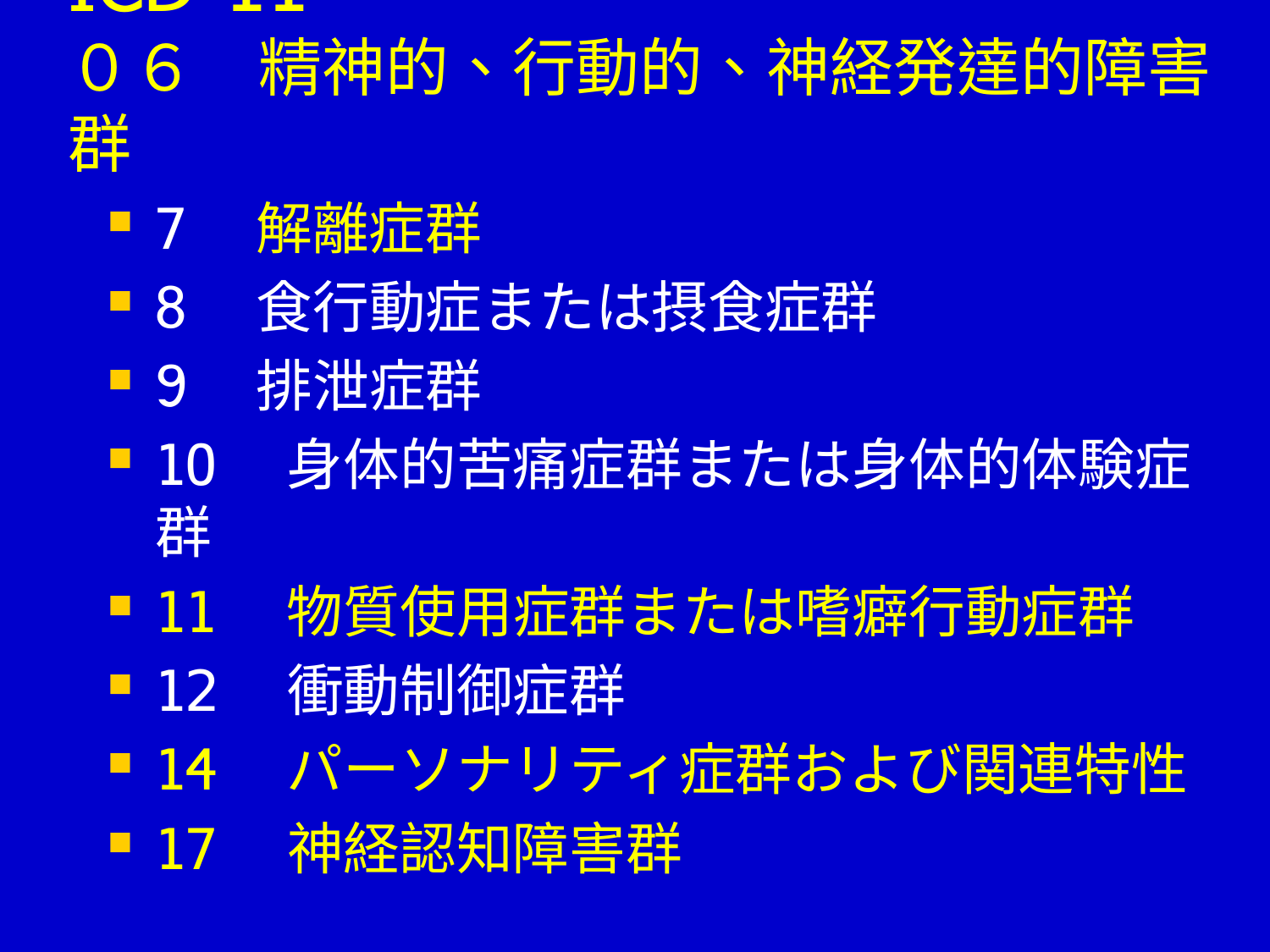

# ICD-11 ０６　精神的、行動的、神経発達的障害群
7　解離症群
8　食行動症または摂食症群
9　排泄症群
10　身体的苦痛症群または身体的体験症群
11　物質使用症群または嗜癖行動症群
12　衝動制御症群
14　パーソナリティ症群および関連特性
17　神経認知障害群